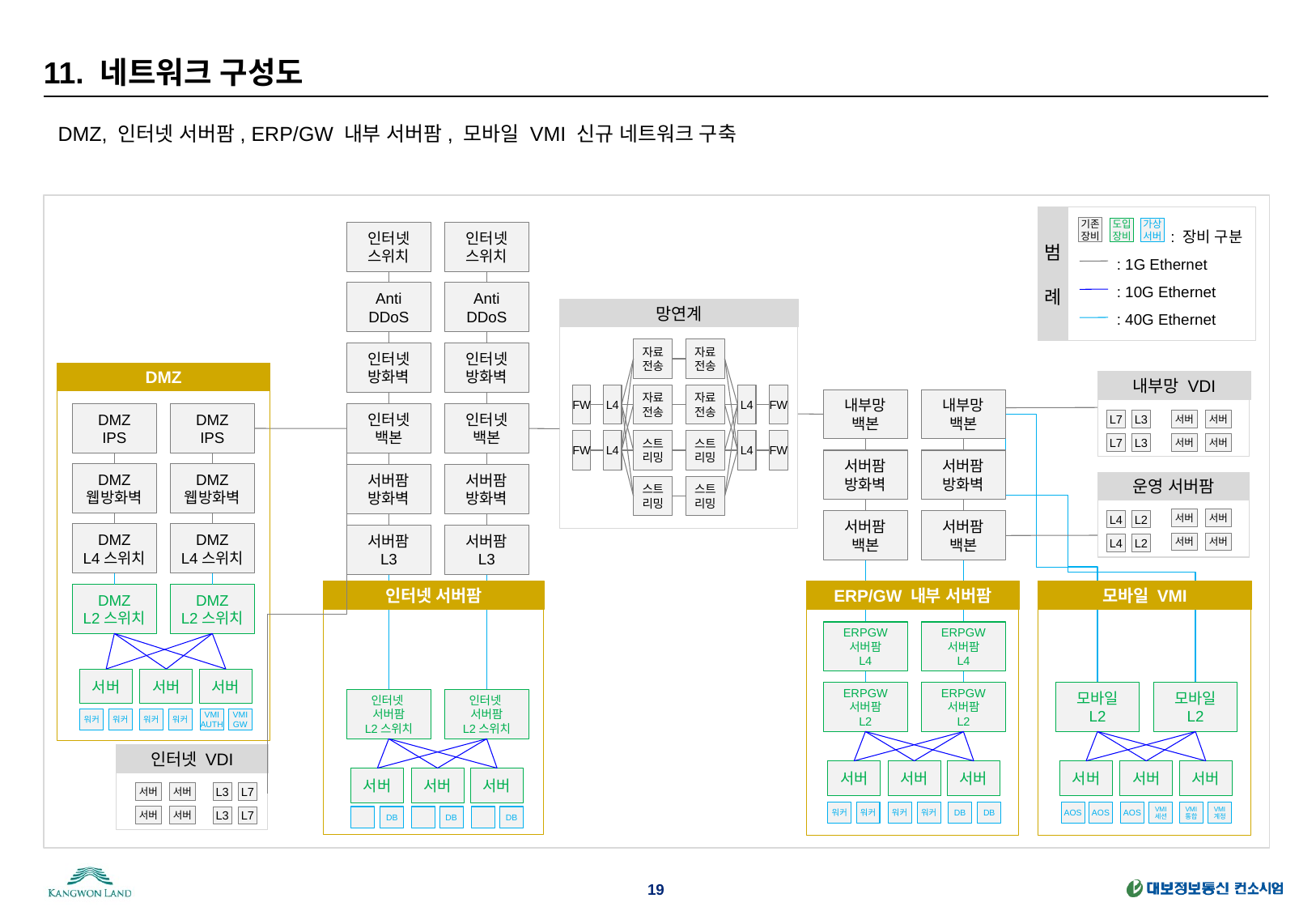

# 11. 네트워크 구성도
DMZ, 인터넷 서버팜, ERP/GW 내부 서버팜, 모바일 VMI 신규 네트워크 구축

범

례

기존
장비
도입
장비
가상
서버
: 장비 구분
인터넷
스위치
인터넷
스위치
: 1G Ethernet
: 10G Ethernet
: 40G Ethernet
Anti
DDoS
Anti
DDoS
망연계

자료
전송
자료
전송
인터넷
방화벽
인터넷
방화벽

DMZ
내부망 VDI

FW
L4
자료
전송
자료
전송
L4
FW
내부망
백본
내부망
백본
DMZ
IPS
DMZ
IPS
인터넷
백본
인터넷
백본
서버
서버
L7
L3
FW
L4
스트
리밍
스트
리밍
L4
FW
L7
L3
서버
서버
서버팜
방화벽
서버팜
방화벽
DMZ
웹방화벽
DMZ
웹방화벽
서버팜
방화벽
서버팜
방화벽
운영 서버팜

스트
리밍
스트
리밍
서버
서버
L4
L2
서버팜
백본
서버팜
백본
DMZ
L4스위치
DMZ
L4스위치
서버팜
L3
서버팜
L3
서버
서버
L4
L2

인터넷 서버팜

ERP/GW 내부 서버팜
모바일 VMI

DMZ
L2스위치
DMZ
L2스위치
ERPGW
서버팜
L4
ERPGW
서버팜
L4
서버
서버
서버
ERPGW
서버팜
L2
ERPGW
서버팜
L2
모바일
L2
모바일
L2
인터넷
서버팜
L2스위치
인터넷
서버팜
L2스위치
워커
워커
워커
워커
VMI
AUTH
VMI
GW
인터넷 VDI

서버
서버
서버
서버
서버
서버
서버
서버
서버
서버
서버
L3
L7
워커
워커
워커
워커
DB
DB
AOS
AOS
AOS
VMI
세션
VMI
통합
VMI
계정
서버
서버

DB

DB

DB
L3
L7
19